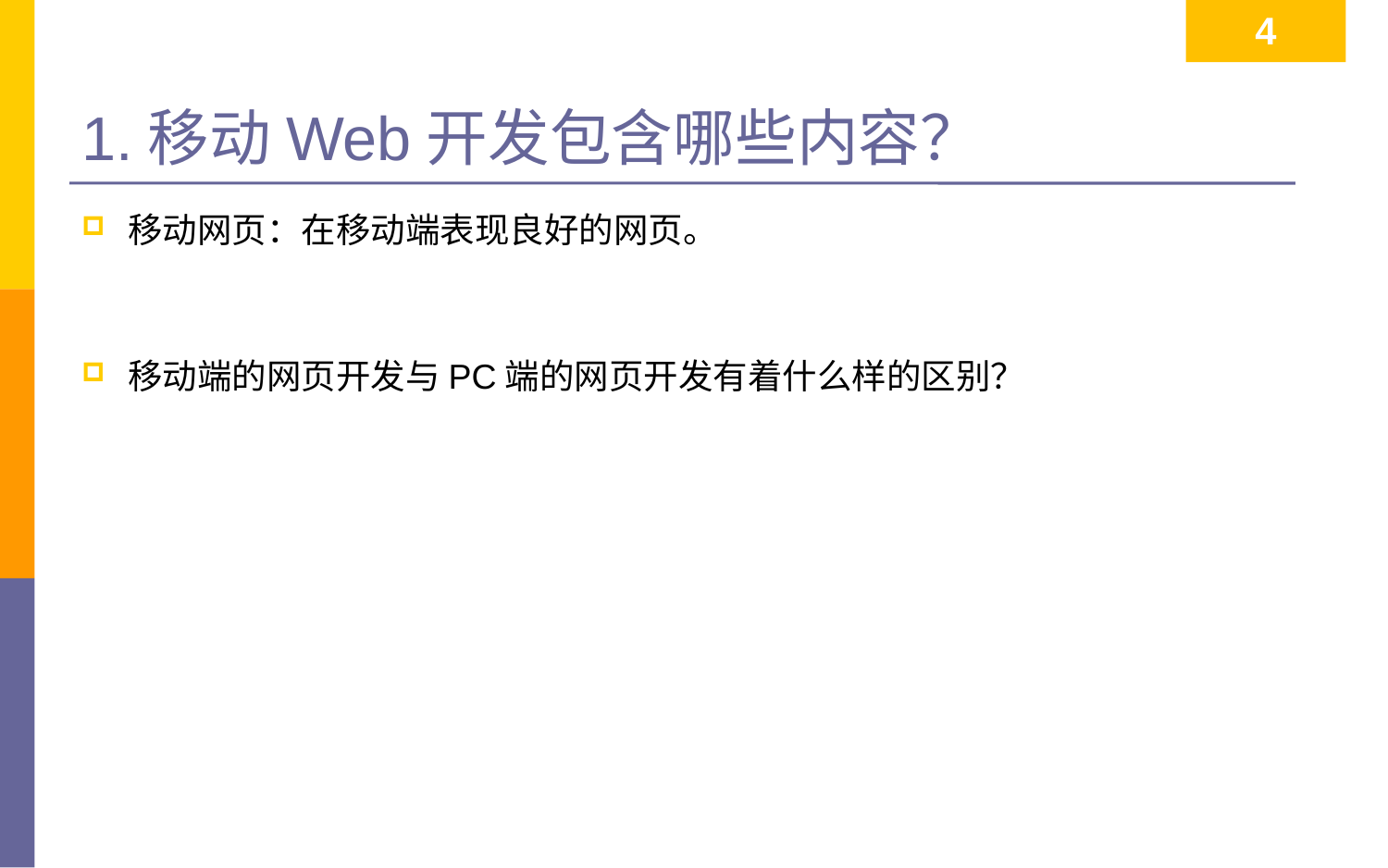

4
# 1.移动Web开发包含哪些内容？

移动网页：在移动端表现良好的网页。

移动端的网页开发与PC端的网页开发有着什么样的区别？